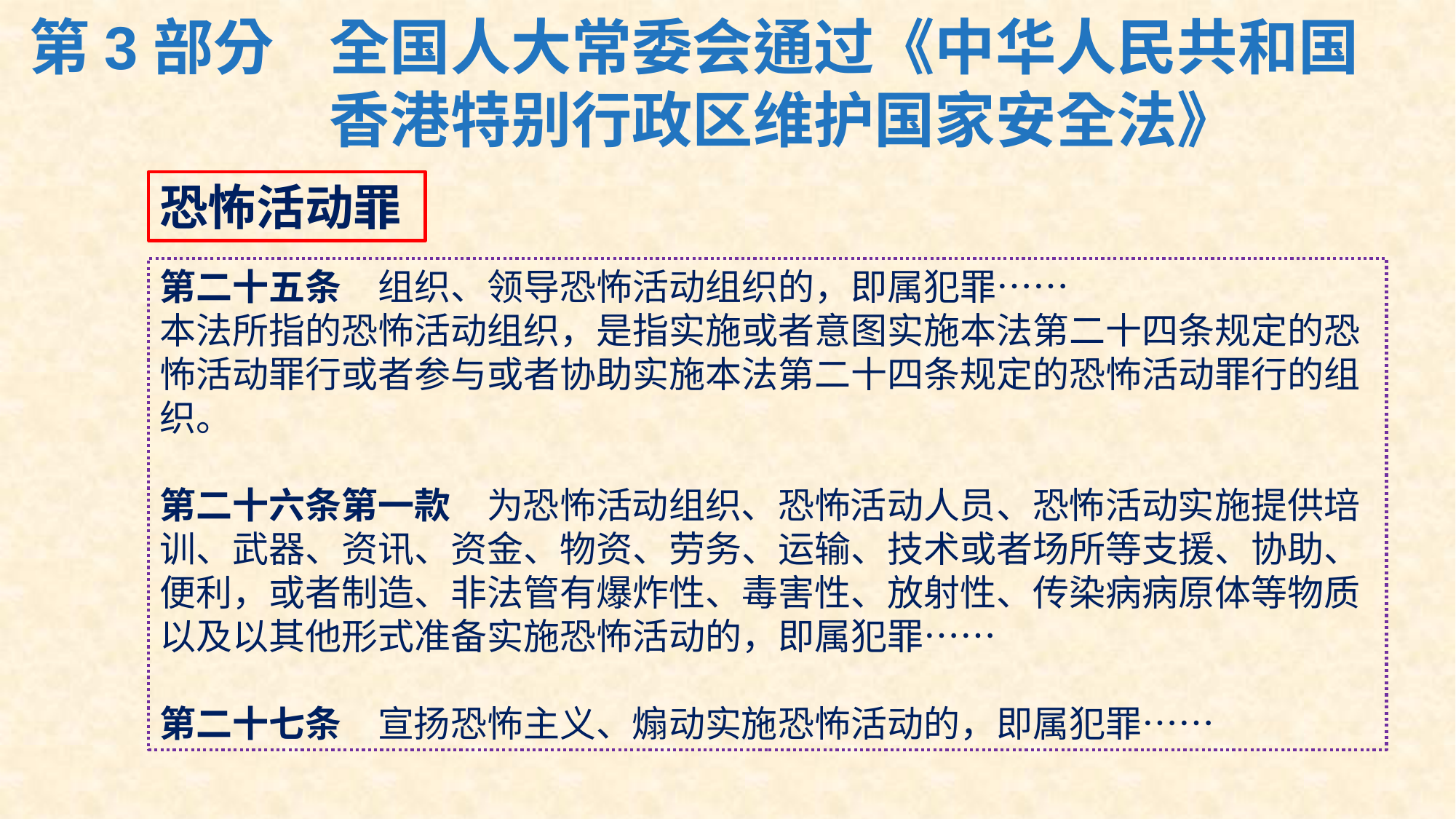

# 第3部分	全国人大常委会通过《中华人民共和国香港特别行政区维护国家安全法》
恐怖活动罪
第二十五条  组织、领导恐怖活动组织的，即属犯罪……
本法所指的恐怖活动组织，是指实施或者意图实施本法第二十四条规定的恐怖活动罪行或者参与或者协助实施本法第二十四条规定的恐怖活动罪行的组织。

第二十六条第一款  为恐怖活动组织、恐怖活动人员、恐怖活动实施提供培训、武器、资讯、资金、物资、劳务、运输、技术或者场所等支援、协助、便利，或者制造、非法管有爆炸性、毒害性、放射性、传染病病原体等物质以及以其他形式准备实施恐怖活动的，即属犯罪……

第二十七条  宣扬恐怖主义、煽动实施恐怖活动的，即属犯罪……